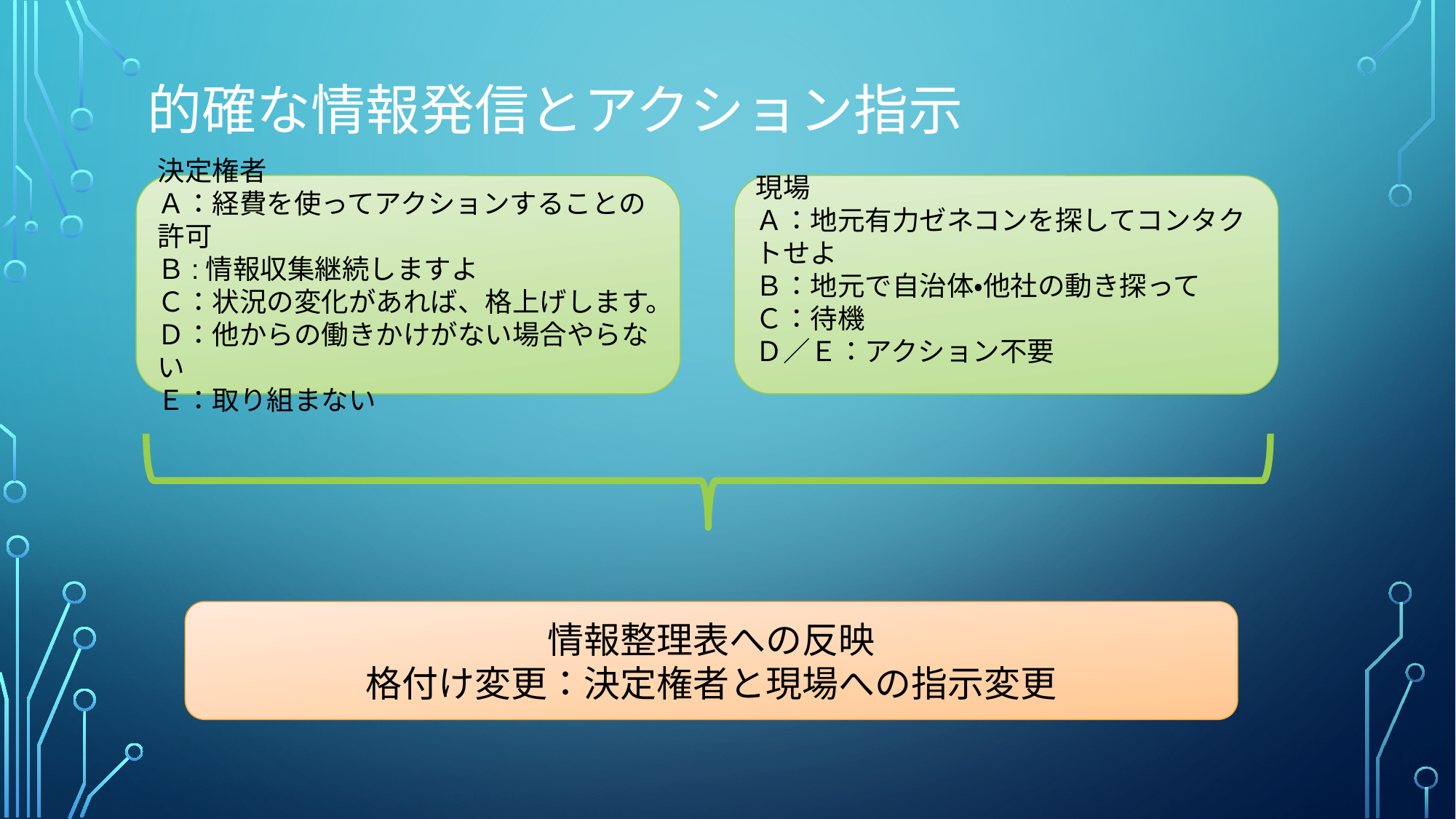

# 的確な情報発信とアクション指示
決定権者
Ａ：経費を使ってアクションすることの許可
Ｂ:情報収集継続しますよ
Ｃ：状況の変化があれば、格上げします。
Ｄ：他からの働きかけがない場合やらない
Ｅ：取り組まない
現場
Ａ：地元有力ゼネコンを探してコンタクトせよ
Ｂ：地元で自治体・他社の動き探って
Ｃ：待機
Ｄ／Ｅ：アクション不要

情報整理表への反映
格付け変更：決定権者と現場への指示変更